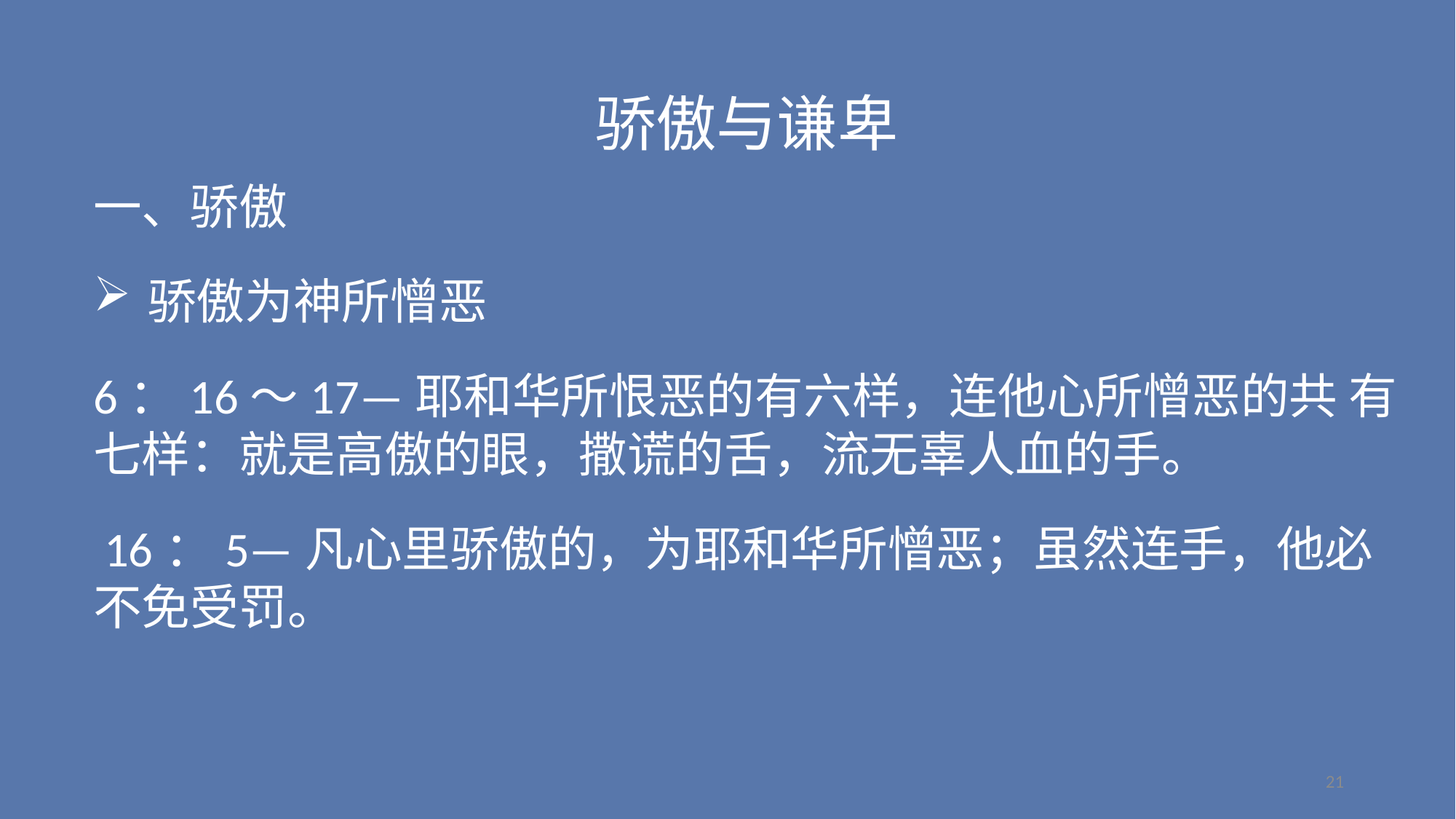

骄傲与谦卑
一、骄傲
骄傲为神所憎恶
6：16～17—耶和华所恨恶的有六样，连他心所憎恶的共 有七样：就是高傲的眼，撒谎的舌，流无辜人血的手。
 16：5—凡心里骄傲的，为耶和华所憎恶；虽然连手，他必不免受罚。
21